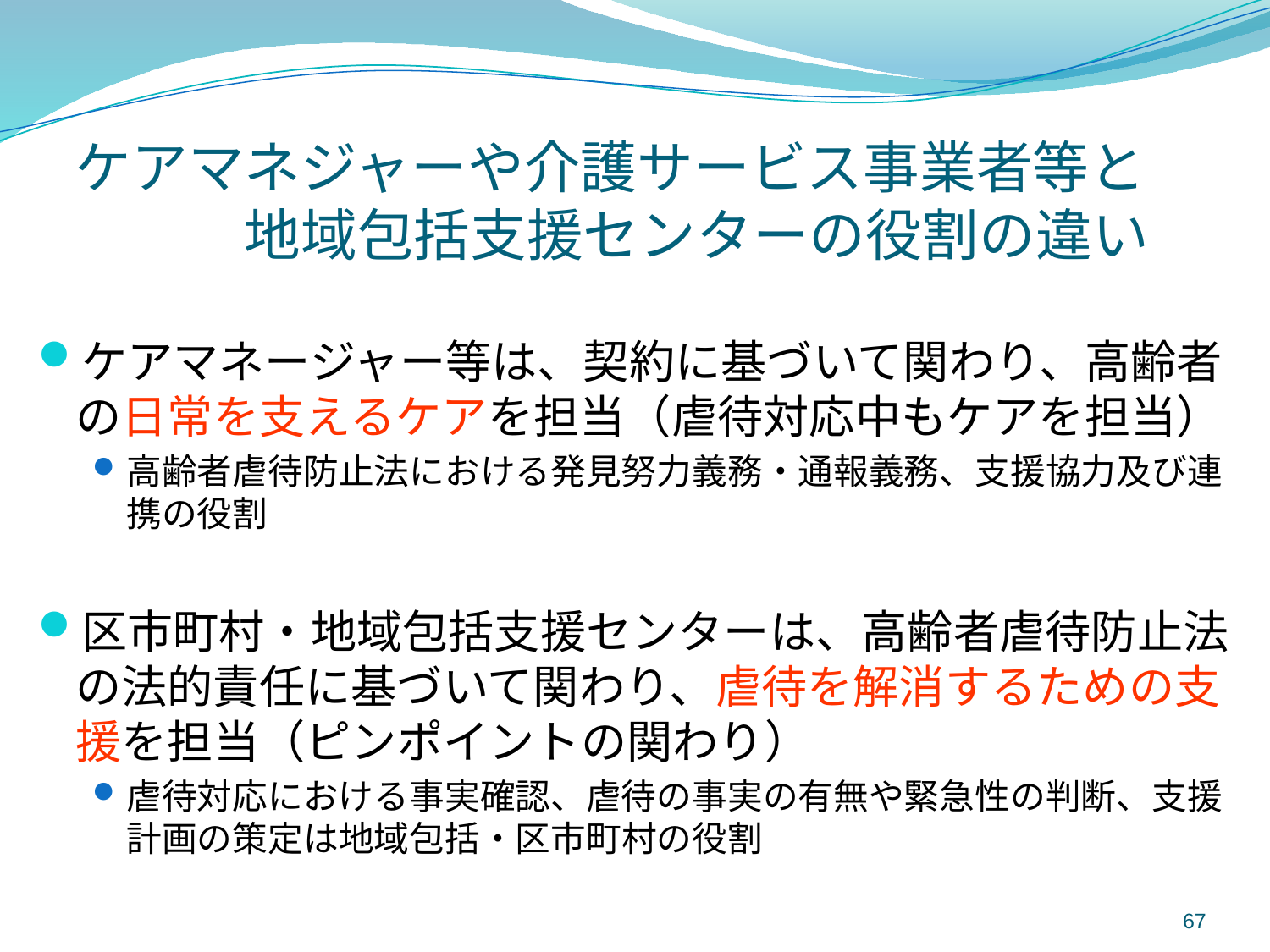

# ケアマネジャーや介護サービス事業者等と 　　　地域包括支援センターの役割の違い
ケアマネージャー等は、契約に基づいて関わり、高齢者の日常を支えるケアを担当（虐待対応中もケアを担当）
高齢者虐待防止法における発見努力義務・通報義務、支援協力及び連携の役割

区市町村・地域包括支援センターは、高齢者虐待防止法の法的責任に基づいて関わり、虐待を解消するための支援を担当（ピンポイントの関わり）
虐待対応における事実確認、虐待の事実の有無や緊急性の判断、支援計画の策定は地域包括・区市町村の役割
67